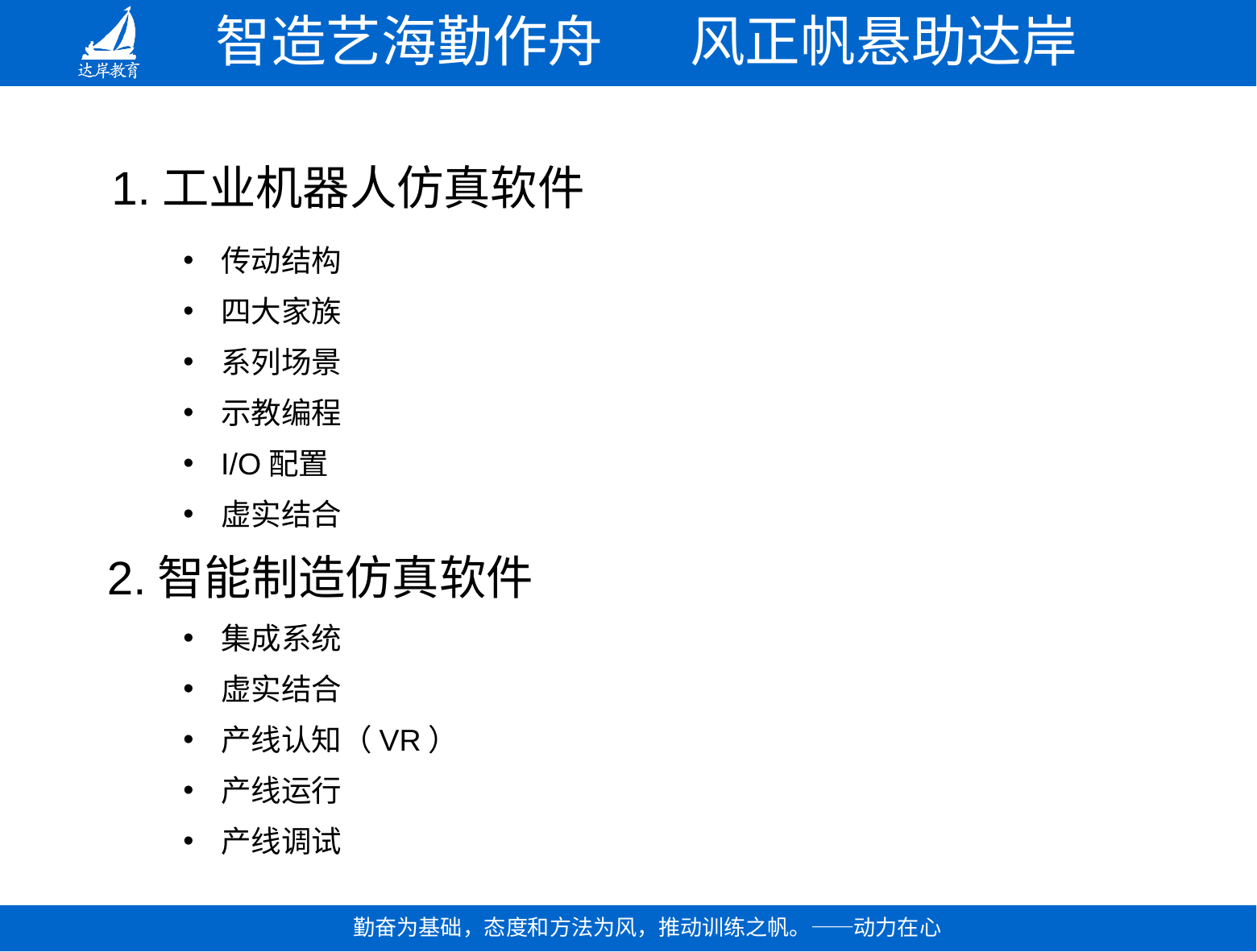

1.工业机器人仿真软件
传动结构
四大家族
系列场景
示教编程
I/O配置
虚实结合
2.智能制造仿真软件
集成系统
虚实结合
产线认知（VR）
产线运行
产线调试